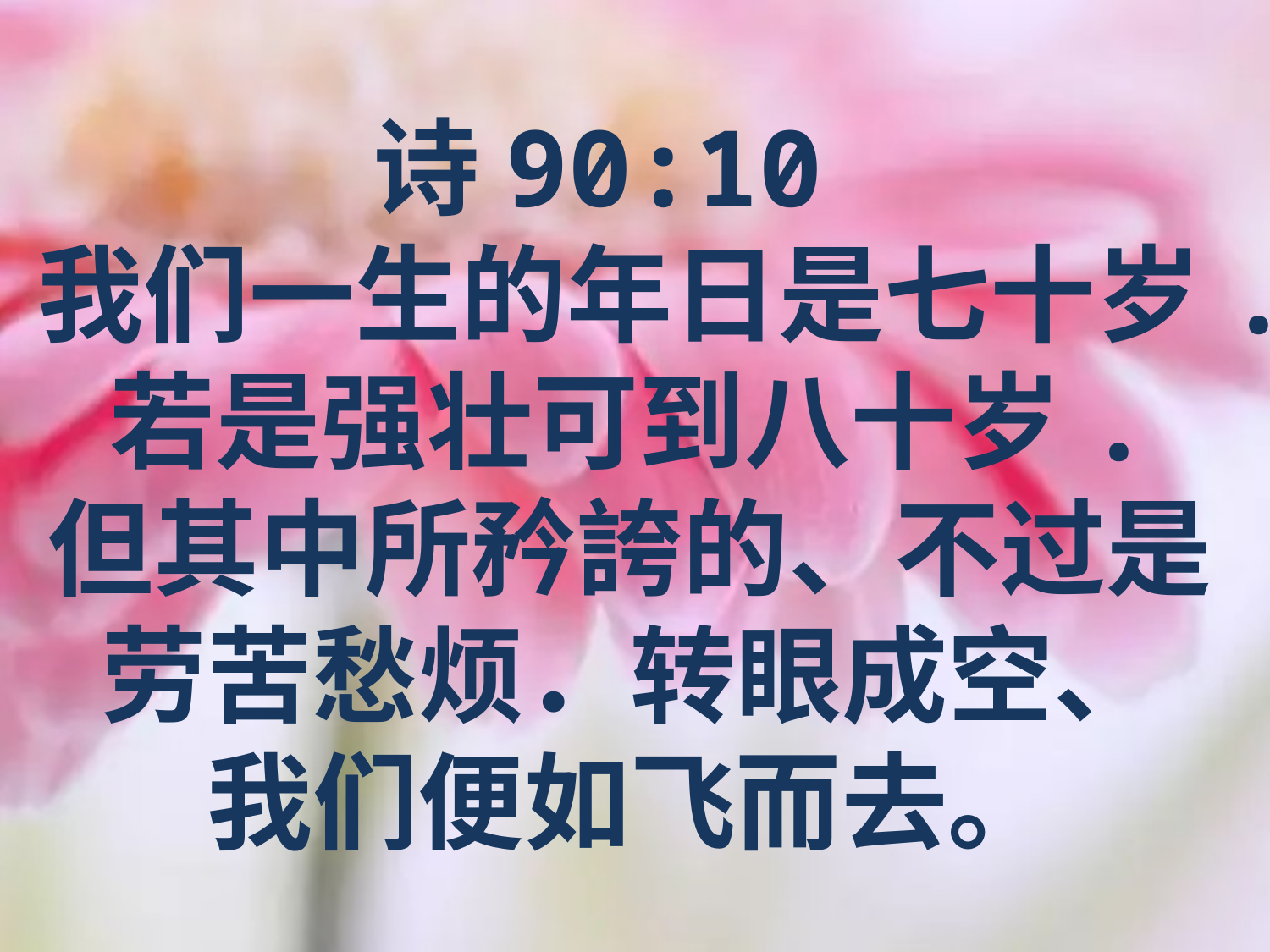

诗90:10
我们一生的年日是七十岁.若是强壮可到八十岁.
但其中所矜誇的、不过是劳苦愁烦．转眼成空、
我们便如飞而去。